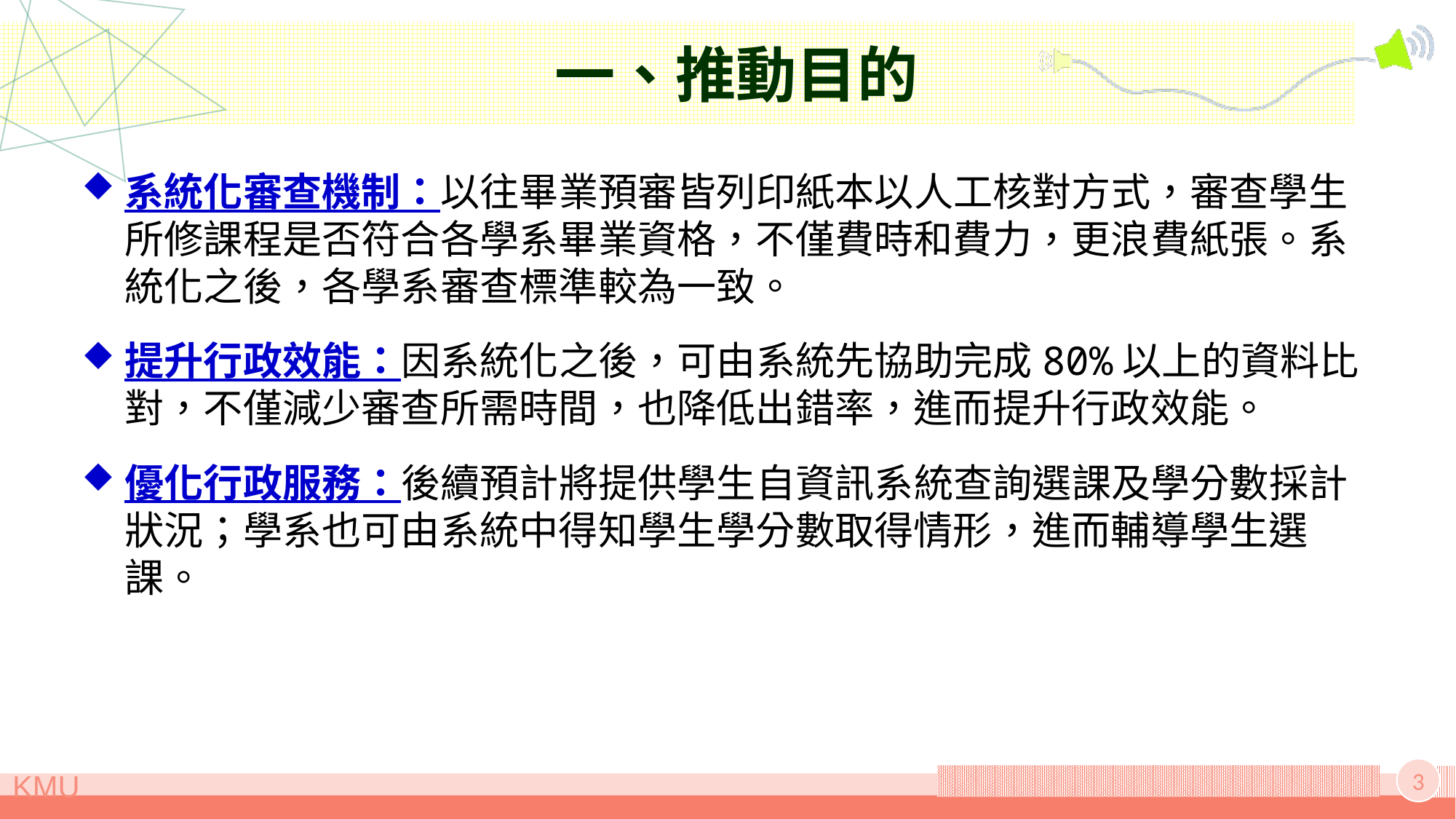

# 一、推動目的
系統化審查機制：以往畢業預審皆列印紙本以人工核對方式，審查學生所修課程是否符合各學系畢業資格，不僅費時和費力，更浪費紙張。系統化之後，各學系審查標準較為一致。
提升行政效能：因系統化之後，可由系統先協助完成80%以上的資料比對，不僅減少審查所需時間，也降低出錯率，進而提升行政效能。
優化行政服務：後續預計將提供學生自資訊系統查詢選課及學分數採計狀況；學系也可由系統中得知學生學分數取得情形，進而輔導學生選課。